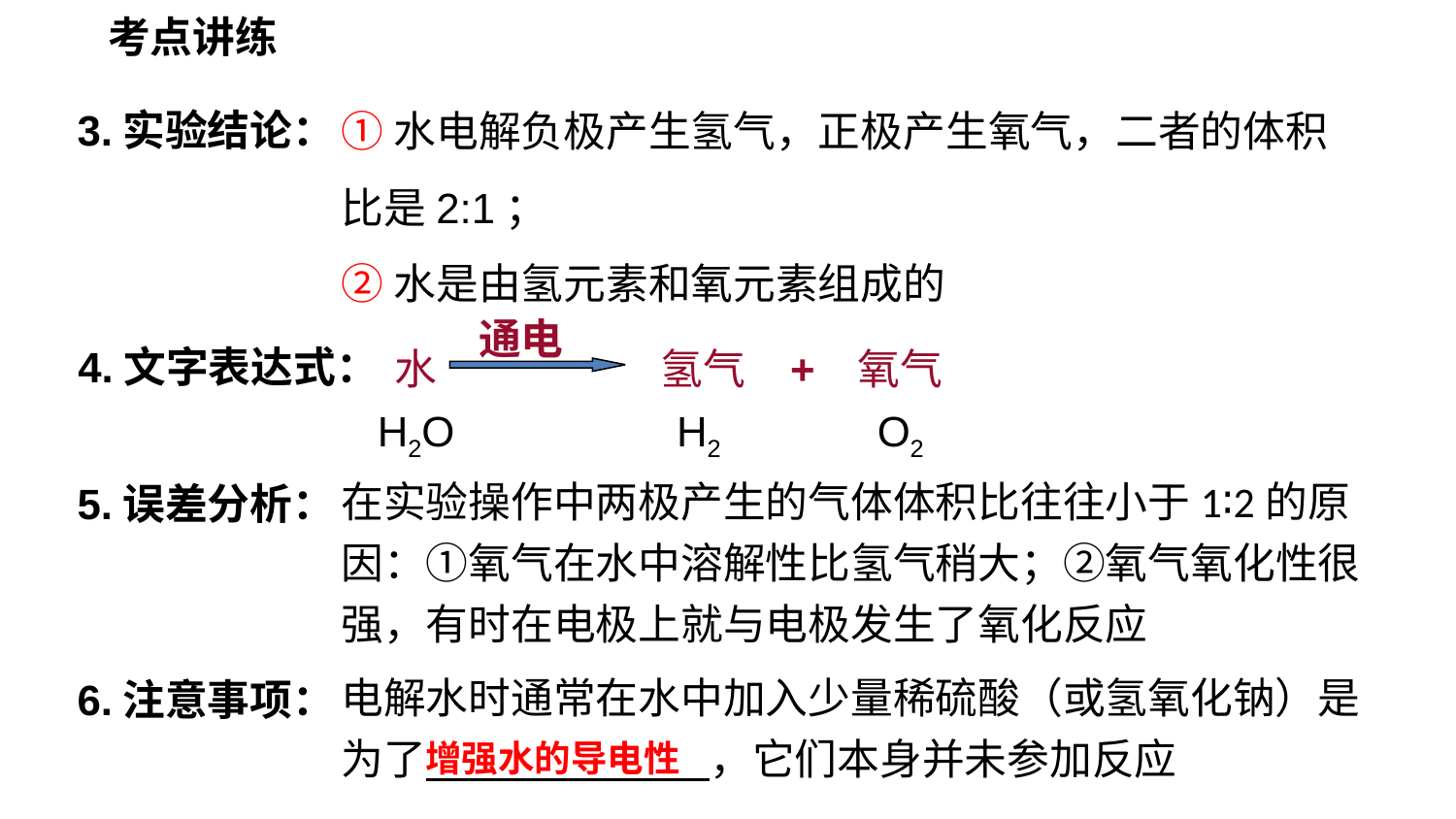

考点讲练
①水电解负极产生氢气，正极产生氧气，二者的体积比是2:1；
②水是由氢元素和氧元素组成的
3.实验结论：
通电
水
氢气
+
氧气

H2O
H2
O2
4.文字表达式：
在实验操作中两极产生的气体体积比往往小于1∶2的原因：①氧气在水中溶解性比氢气稍大；②氧气氧化性很强，有时在电极上就与电极发生了氧化反应
5.误差分析：
电解水时通常在水中加入少量稀硫酸（或氢氧化钠）是为了                              ，它们本身并未参加反应
6.注意事项：
增强水的导电性